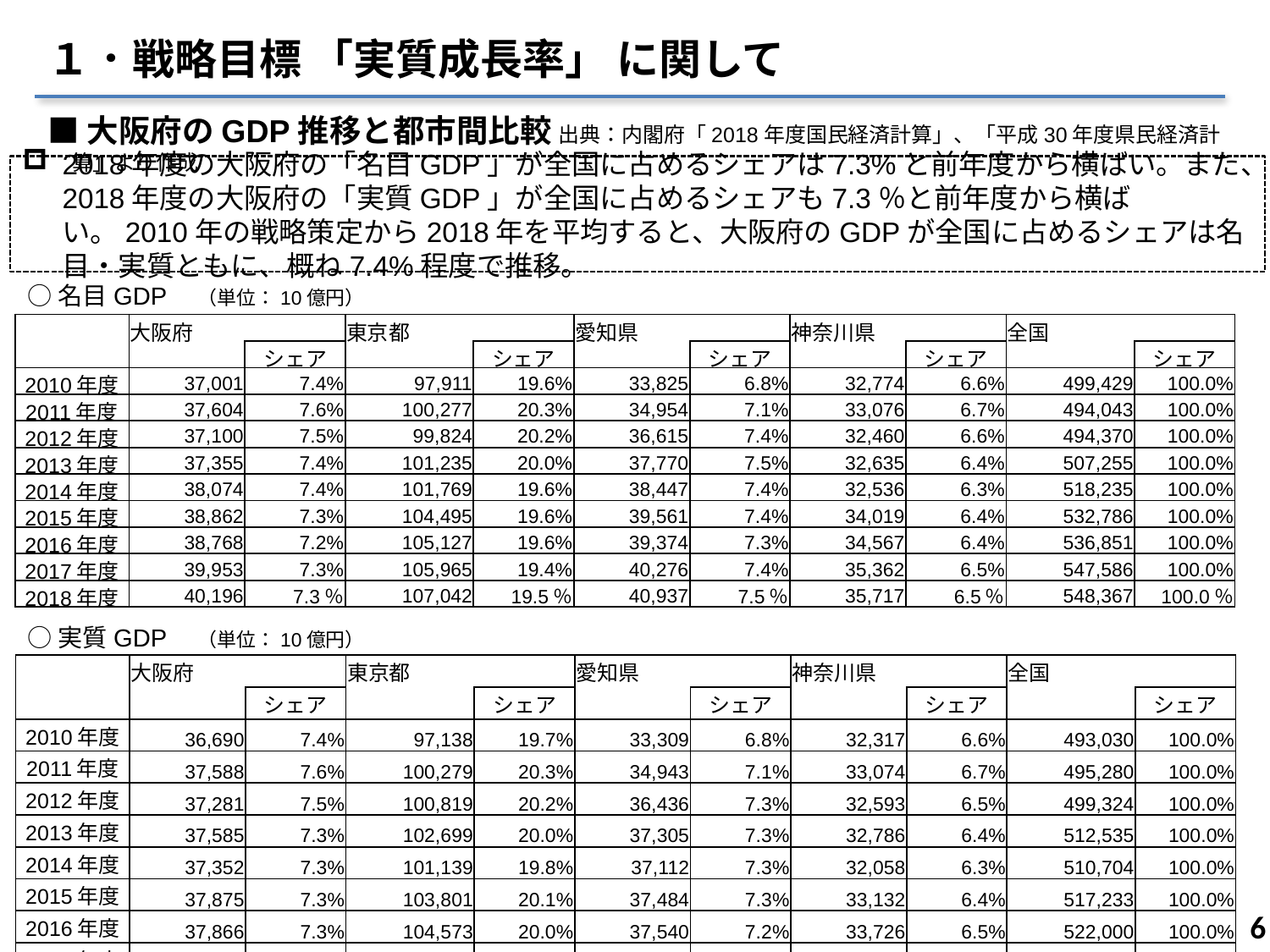

１．戦略目標 「実質成長率」 に関して
■大阪府のGDP推移と都市間比較 出典：内閣府「2018年度国民経済計算」、「平成30年度県民経済計算」より作成
2018年度の大阪府の「名目GDP」が全国に占めるシェアは7.3%と前年度から横ばい。また、2018年度の大阪府の「実質GDP」が全国に占めるシェアも7.3％と前年度から横ばい。2010年の戦略策定から2018年を平均すると、大阪府のGDPが全国に占めるシェアは名目・実質ともに、概ね7.4%程度で推移。
○名目GDP　（単位：10億円）
|  | 大阪府 |  | 東京都 |  | 愛知県 |  | 神奈川県 |  | 全国 |  |
| --- | --- | --- | --- | --- | --- | --- | --- | --- | --- | --- |
|  |  | シェア |  | シェア |  | シェア |  | シェア |  | シェア |
| 2010年度 | 37,001 | 7.4% | 97,911 | 19.6% | 33,825 | 6.8% | 32,774 | 6.6% | 499,429 | 100.0% |
| 2011年度 | 37,604 | 7.6% | 100,277 | 20.3% | 34,954 | 7.1% | 33,076 | 6.7% | 494,043 | 100.0% |
| 2012年度 | 37,100 | 7.5% | 99,824 | 20.2% | 36,615 | 7.4% | 32,460 | 6.6% | 494,370 | 100.0% |
| 2013年度 | 37,355 | 7.4% | 101,235 | 20.0% | 37,770 | 7.5% | 32,635 | 6.4% | 507,255 | 100.0% |
| 2014年度 | 38,074 | 7.4% | 101,769 | 19.6% | 38,447 | 7.4% | 32,536 | 6.3% | 518,235 | 100.0% |
| 2015年度 | 38,862 | 7.3% | 104,495 | 19.6% | 39,561 | 7.4% | 34,019 | 6.4% | 532,786 | 100.0% |
| 2016年度 | 38,768 | 7.2% | 105,127 | 19.6% | 39,374 | 7.3% | 34,567 | 6.4% | 536,851 | 100.0% |
| 2017年度 | 39,953 | 7.3% | 105,965 | 19.4% | 40,276 | 7.4% | 35,362 | 6.5% | 547,586 | 100.0% |
| 2018年度 | 40,196 | 7.3％ | 107,042 | 19.5％ | 40,937 | 7.5％ | 35,717 | 6.5％ | 548,367 | 100.0％ |
○実質GDP　（単位：10億円）
|  | 大阪府 |  | 東京都 |  | 愛知県 |  | 神奈川県 |  | 全国 |  |
| --- | --- | --- | --- | --- | --- | --- | --- | --- | --- | --- |
|  |  | シェア |  | シェア |  | シェア |  | シェア |  | シェア |
| 2010年度 | 36,690 | 7.4% | 97,138 | 19.7% | 33,309 | 6.8% | 32,317 | 6.6% | 493,030 | 100.0% |
| 2011年度 | 37,588 | 7.6% | 100,279 | 20.3% | 34,943 | 7.1% | 33,074 | 6.7% | 495,280 | 100.0% |
| 2012年度 | 37,281 | 7.5% | 100,819 | 20.2% | 36,436 | 7.3% | 32,593 | 6.5% | 499,324 | 100.0% |
| 2013年度 | 37,585 | 7.3% | 102,699 | 20.0% | 37,305 | 7.3% | 32,786 | 6.4% | 512,535 | 100.0% |
| 2014年度 | 37,352 | 7.3% | 101,139 | 19.8% | 37,112 | 7.3% | 32,058 | 6.3% | 510,704 | 100.0% |
| 2015年度 | 37,875 | 7.3% | 103,801 | 20.1% | 37,484 | 7.3% | 33,132 | 6.4% | 517,233 | 100.0% |
| 2016年度 | 37,866 | 7.3% | 104,573 | 20.0% | 37,540 | 7.2% | 33,726 | 6.5% | 522,000 | 100.0% |
| 2017年度 | 38,935 | 7.3% | 105,370 | 19.8% | 38,660 | 7.3% | 34,440 | 6.5% | 532,020 | 100.0% |
| 2018年度 | 38,983 | 7.3％ | 105,846 | 19.8％ | 39,400 | 7.4％ | 34,682 | 6.5％ | 533,668 | 100.0% |
6